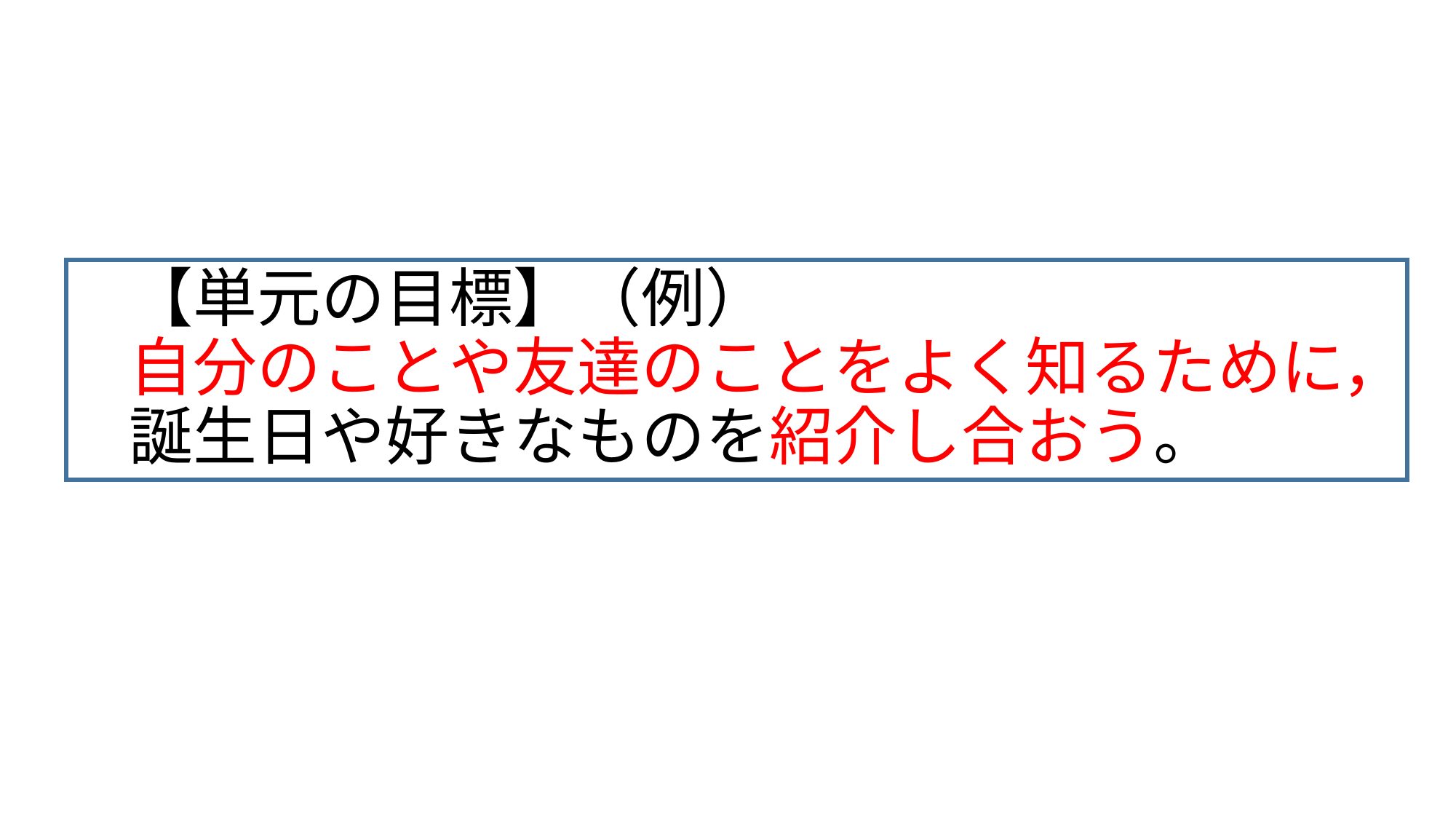

# 【単元の目標】（例） 自分のことや友達のことをよく知るために，誕生日や好きなものを紹介し合おう。